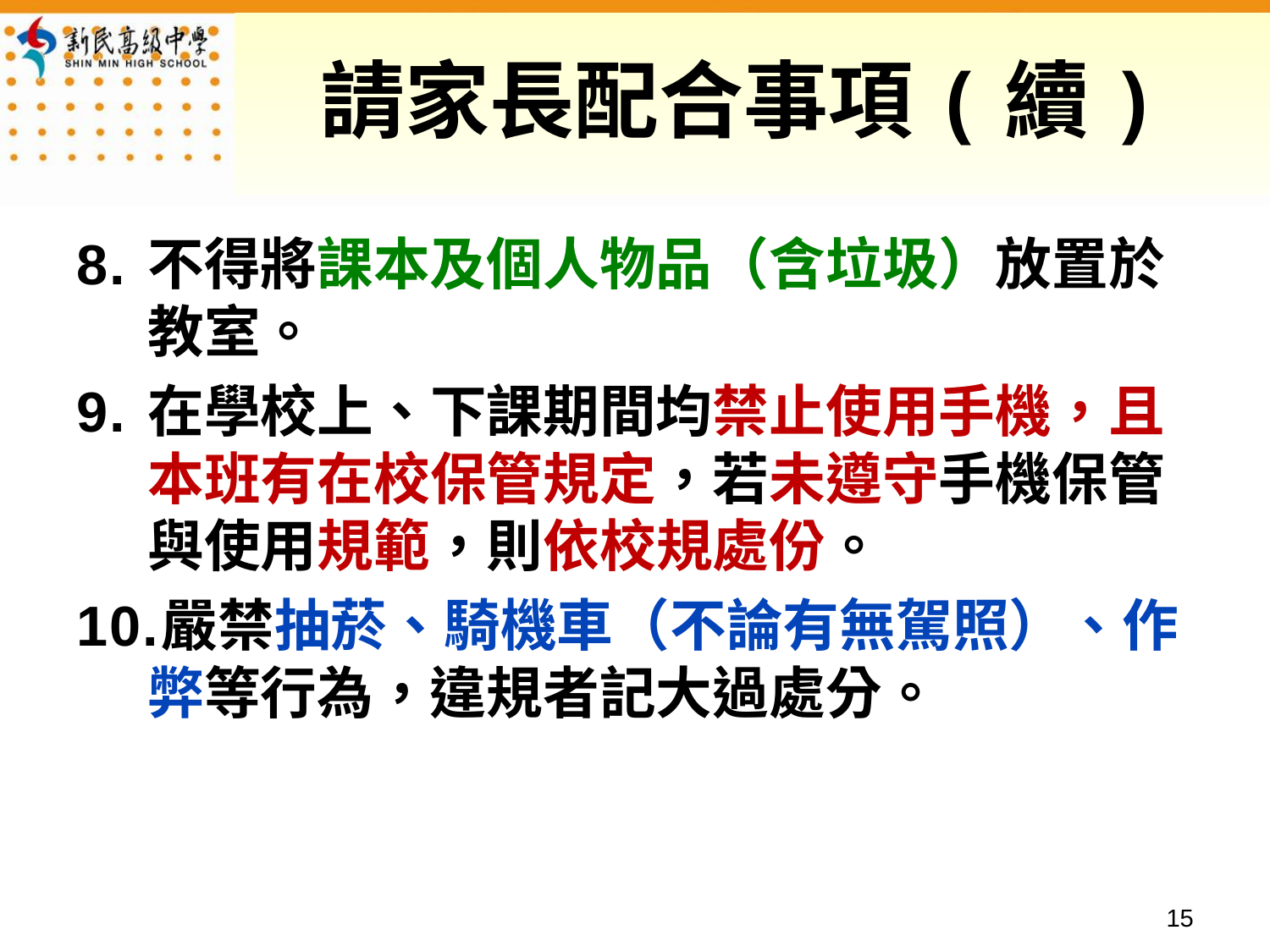

# 請家長配合事項(續)
不得將課本及個人物品（含垃圾）放置於教室。
在學校上、下課期間均禁止使用手機，且本班有在校保管規定，若未遵守手機保管與使用規範，則依校規處份。
嚴禁抽菸、騎機車（不論有無駕照）、作弊等行為，違規者記大過處分。
15